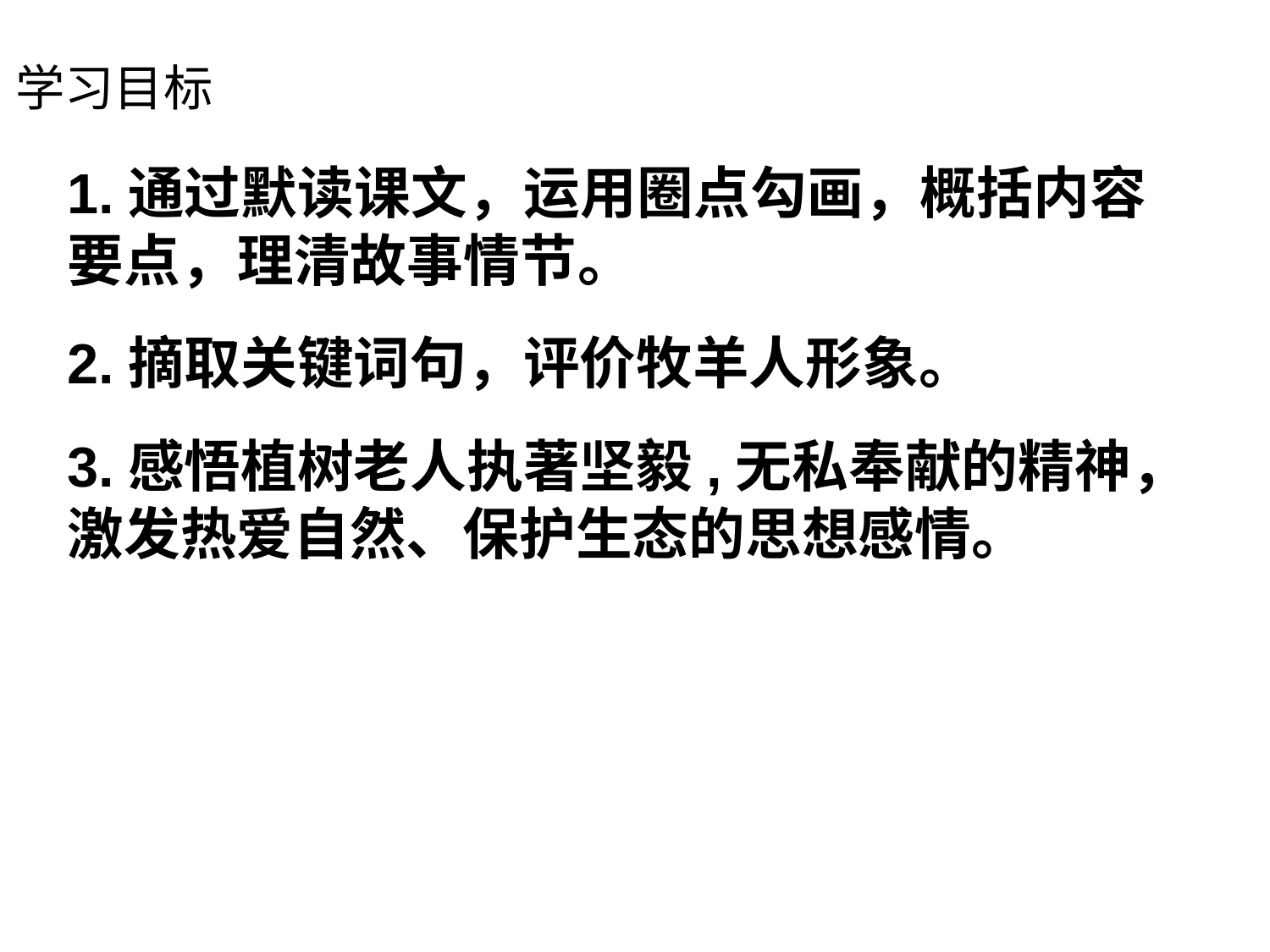

学习目标
1.通过默读课文，运用圈点勾画，概括内容要点，理清故事情节。
2.摘取关键词句，评价牧羊人形象。
3.感悟植树老人执著坚毅,无私奉献的精神，激发热爱自然、保护生态的思想感情。